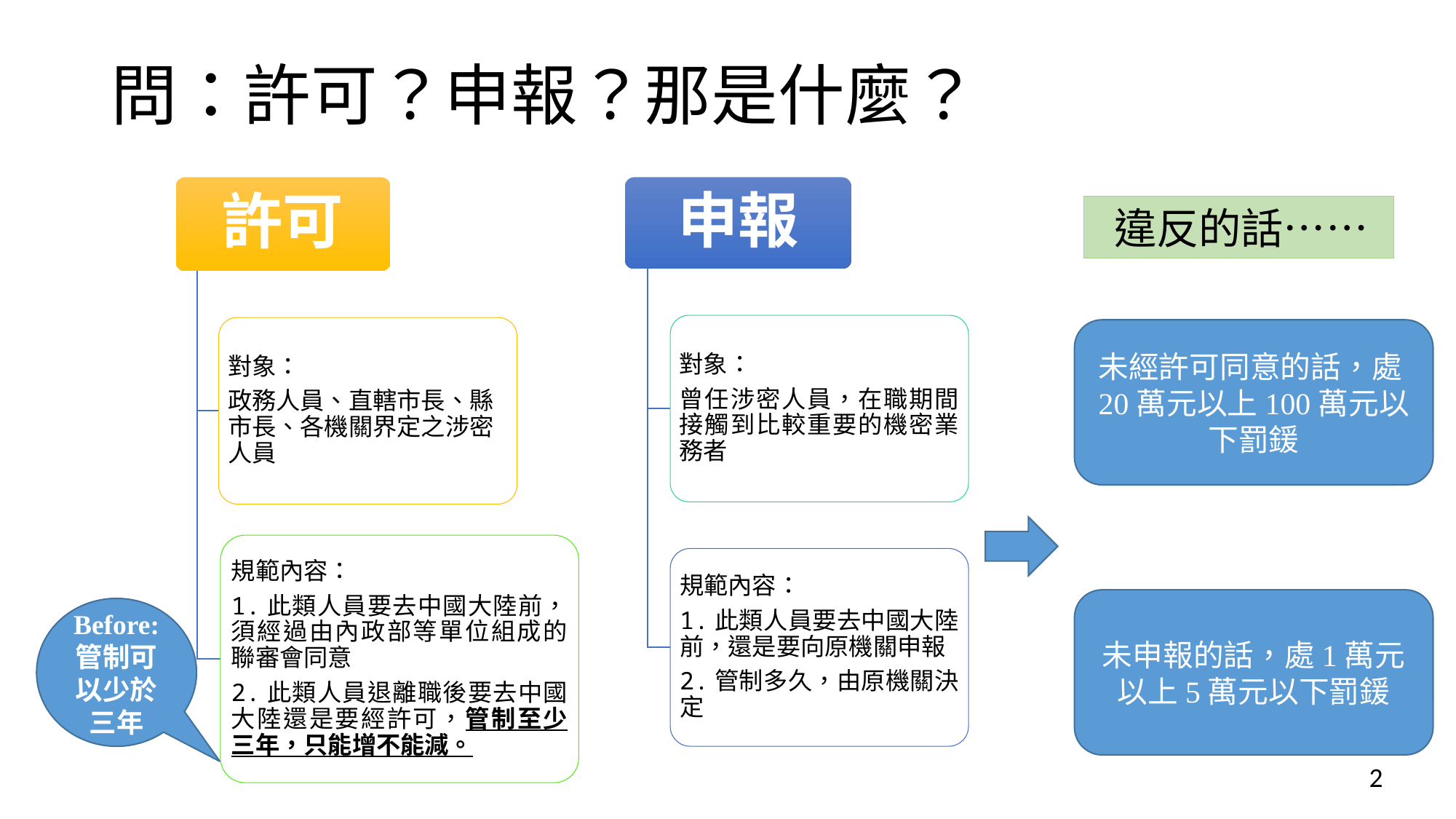

# 問：許可？申報？那是什麼？
許可
對象：
政務人員、直轄市長、縣市長、各機關界定之涉密人員
規範內容：
1.此類人員要去中國大陸前，須經過由內政部等單位組成的聯審會同意
2.此類人員退離職後要去中國大陸還是要經許可，管制至少三年，只能增不能減。
申報
對象：
曾任涉密人員，在職期間接觸到比較重要的機密業務者
規範內容：
1.此類人員要去中國大陸前，還是要向原機關申報
2.管制多久，由原機關決定
 違反的話……

未經許可同意的話，處20萬元以上100萬元以下罰鍰

未申報的話，處1萬元以上5萬元以下罰鍰
Before: 管制可以少於三年
2